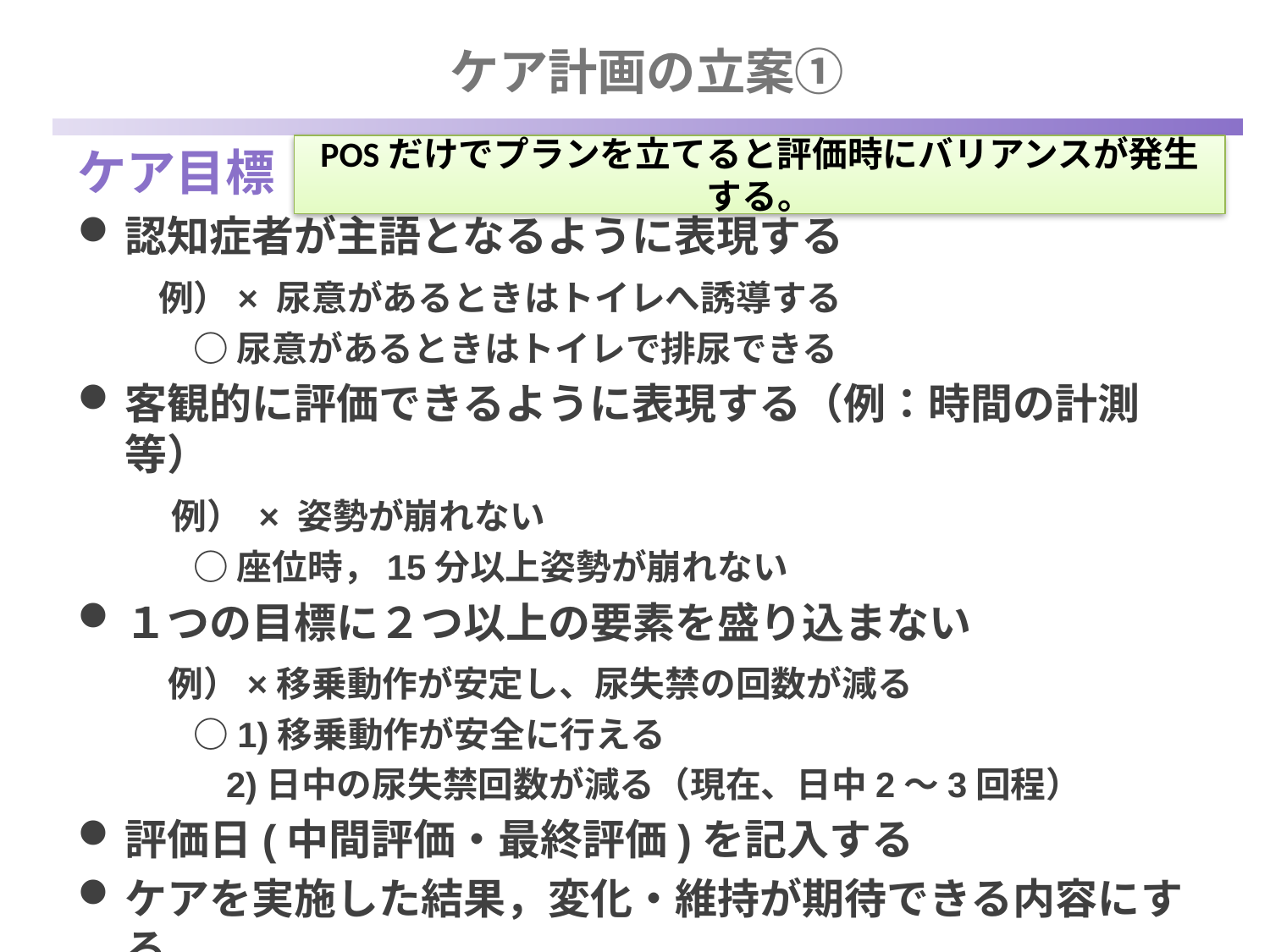

ケア計画の立案①

ケア目標
認知症者が主語となるように表現する
  　 例）× 尿意があるときはトイレへ誘導する
       　  ○ 尿意があるときはトイレで排尿できる
客観的に評価できるように表現する（例：時間の計測等）
　 　例） × 姿勢が崩れない
       　  ○ 座位時，15分以上姿勢が崩れない
１つの目標に２つ以上の要素を盛り込まない
   　 例）×移乗動作が安定し、尿失禁の回数が減る
     　    ○1)移乗動作が安全に行える
        　    2)日中の尿失禁回数が減る（現在、日中2～3回程）
評価日(中間評価・最終評価)を記入する
ケアを実施した結果，変化・維持が期待できる内容にする

POSだけでプランを立てると評価時にバリアンスが発生する。